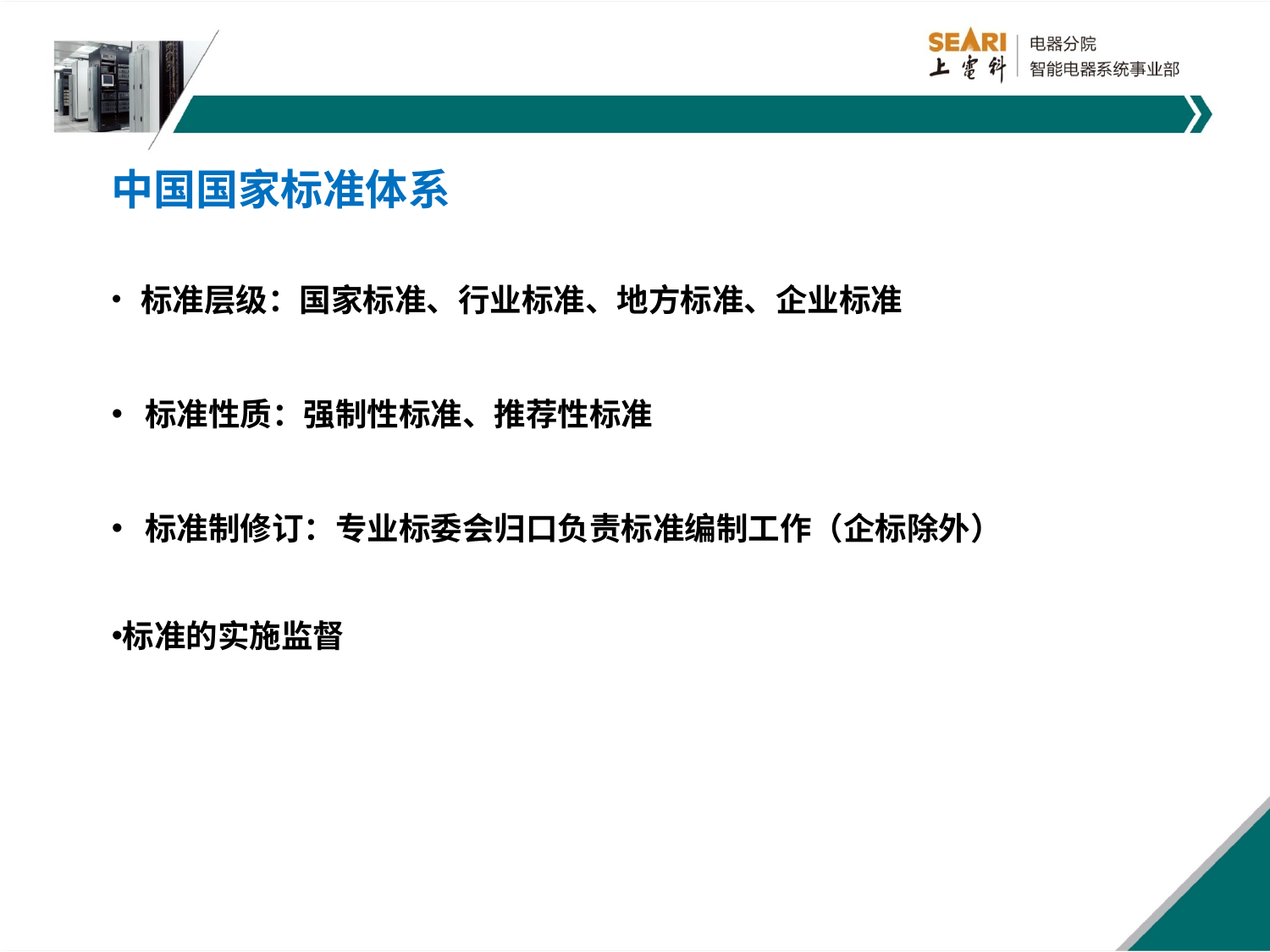

中国国家标准体系
  标准层级：国家标准、行业标准、地方标准、企业标准

  标准性质：强制性标准、推荐性标准

  标准制修订：专业标委会归口负责标准编制工作（企标除外）

标准的实施监督